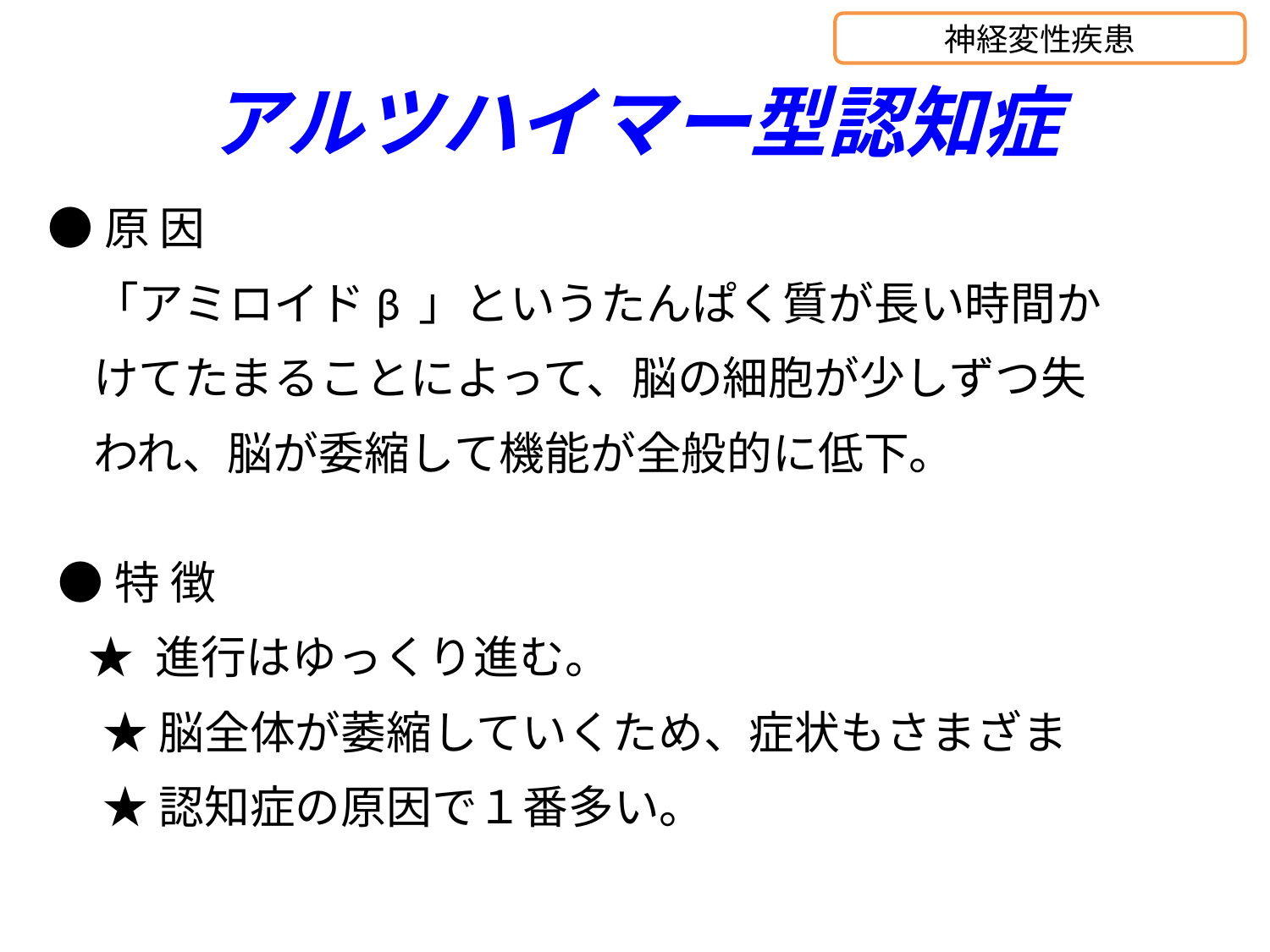

神経変性疾患
# アルツハイマー型認知症
●原 因
　「アミロイドβ 」というたんぱく質が長い時間か
　けてたまることによって、脳の細胞が少しずつ失
　われ、脳が委縮して機能が全般的に低下。

 ●特 徴
    ★ 進行はゆっくり進む。
　 ★ 脳全体が萎縮していくため、症状もさまざま
　 ★ 認知症の原因で１番多い。